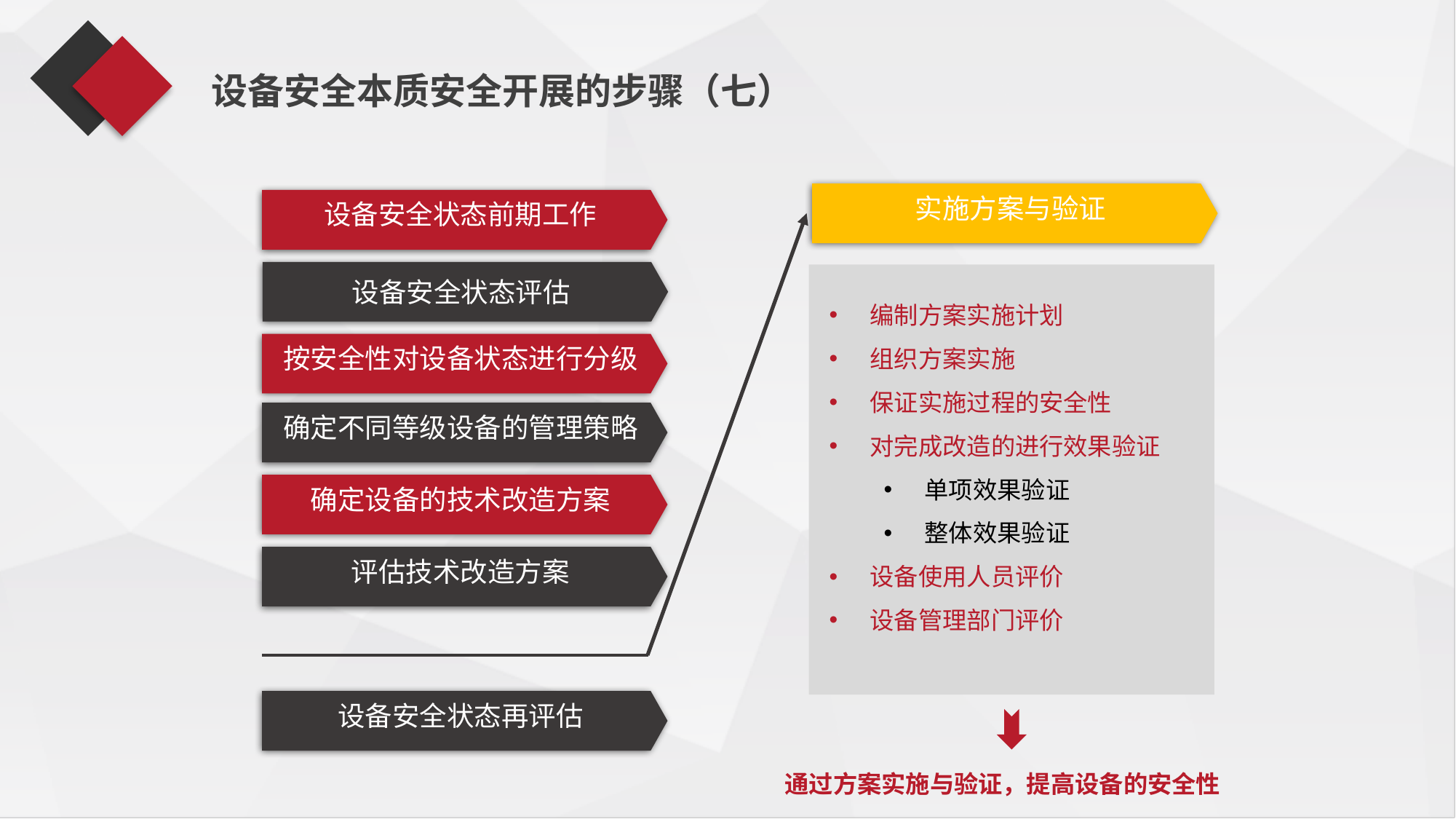

设备安全本质安全开展的步骤（七）
实施方案与验证
设备安全状态前期工作
设备安全状态评估

编制方案实施计划
组织方案实施
保证实施过程的安全性
对完成改造的进行效果验证
单项效果验证
整体效果验证
设备使用人员评价
设备管理部门评价
按安全性对设备状态进行分级
确定不同等级设备的管理策略
确定设备的技术改造方案
评估技术改造方案
设备安全状态再评估

通过方案实施与验证，提高设备的安全性